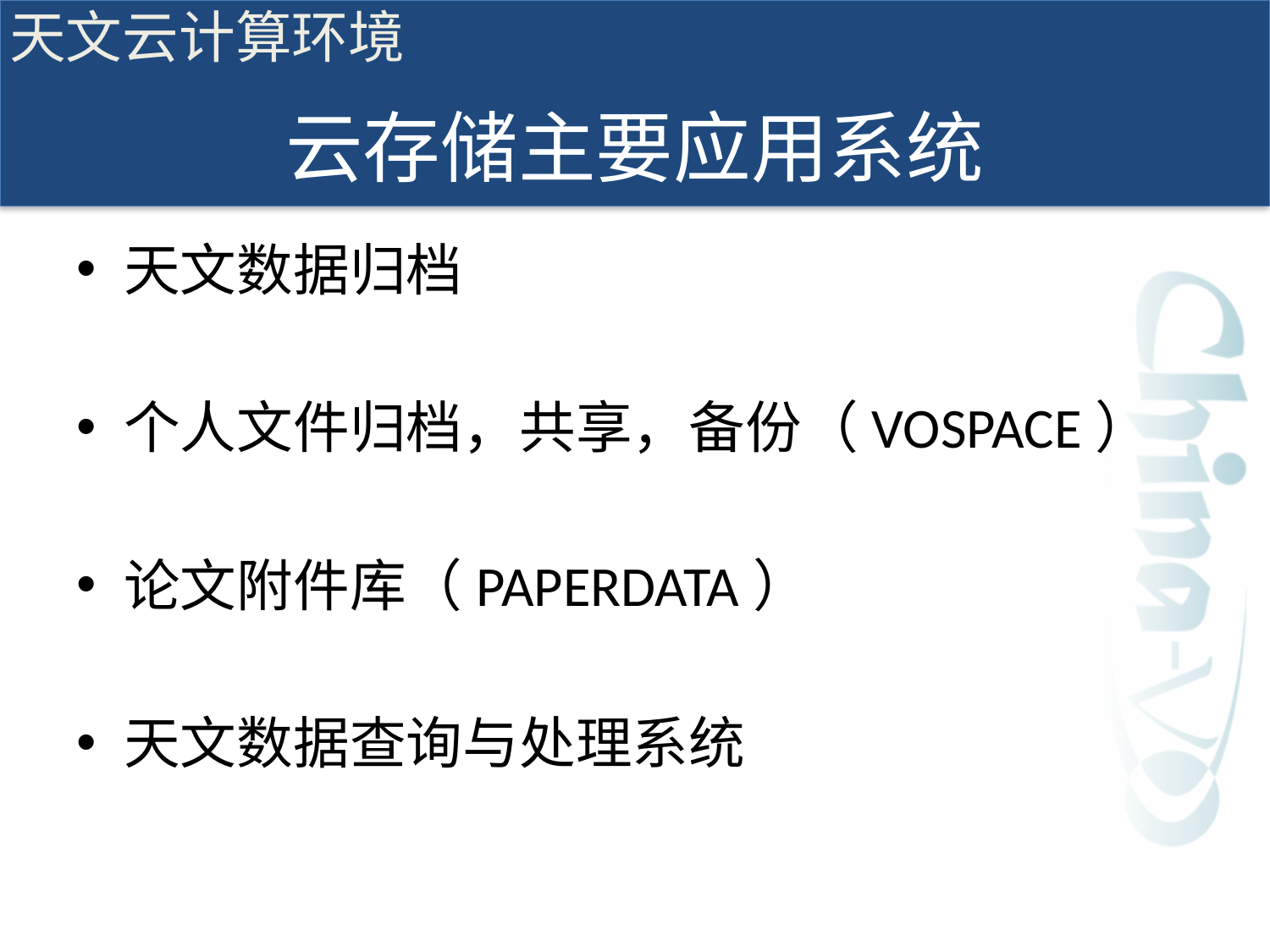

天文云计算环境
云存储主要应用系统
天文数据归档

个人文件归档，共享，备份（VOSPACE）

论文附件库（PAPERDATA）

天文数据查询与处理系统